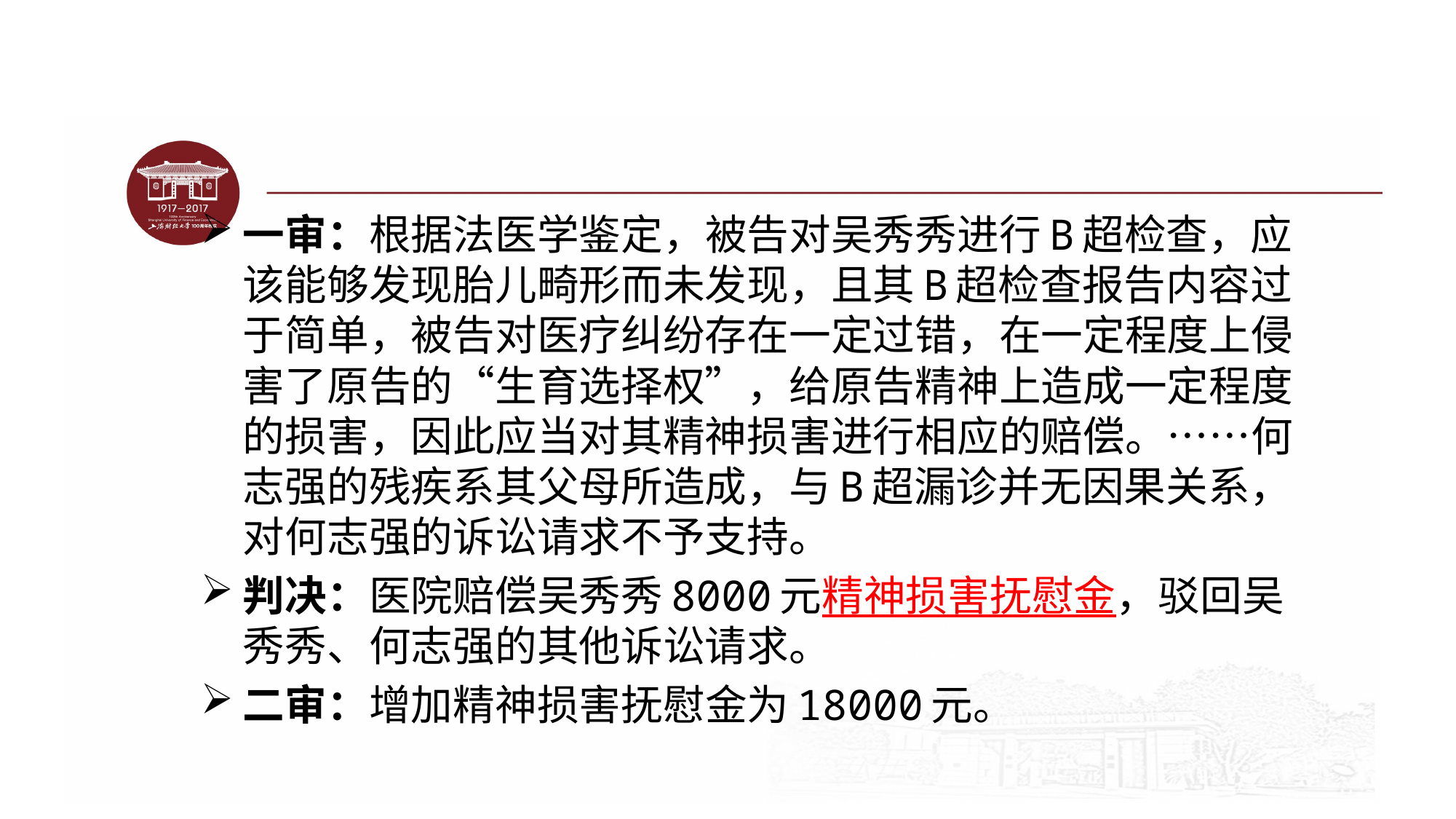

#
一审：根据法医学鉴定，被告对吴秀秀进行B超检查，应该能够发现胎儿畸形而未发现，且其B超检查报告内容过于简单，被告对医疗纠纷存在一定过错，在一定程度上侵害了原告的“生育选择权”，给原告精神上造成一定程度的损害，因此应当对其精神损害进行相应的赔偿。……何志强的残疾系其父母所造成，与B超漏诊并无因果关系，对何志强的诉讼请求不予支持。
判决：医院赔偿吴秀秀8000元精神损害抚慰金，驳回吴秀秀、何志强的其他诉讼请求。
二审：增加精神损害抚慰金为18000元。